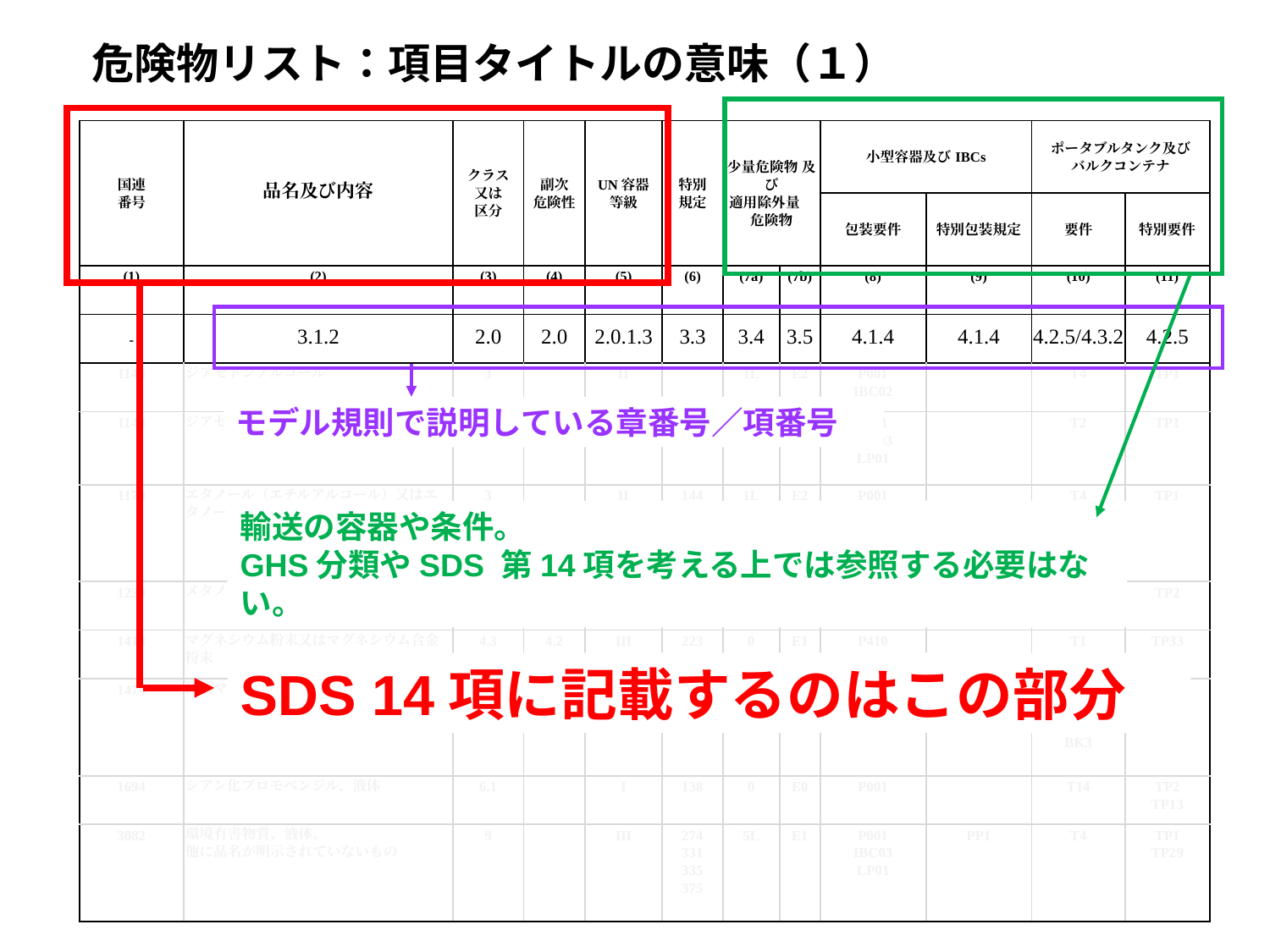

危険物リスト：項目タイトルの意味（１）

| 国連 番号 | 品名及び内容 | クラス 又は 区分 | 副次 危険性 | UN容器 等級 | 特別 規定 | 少量危険物 及び 適用除外量　危険物 |  | 小型容器及びIBCs |  | ポータブルタンク及び バルクコンテナ |  |
| --- | --- | --- | --- | --- | --- | --- | --- | --- | --- | --- | --- |
|  |  |  |  |  |  |  |  | 包装要件 | 特別包装規定 | 要件 | 特別要件 |
| (1) | (2) | (3) | (4) | (5) | (6) | (7a) | (7b) | (8) | (9) | (10) | (11) |
| - | 3.1.2 | 2.0 | 2.0 | 2.0.1.3 | 3.3 | 3.4 | 3.5 | 4.1.4 | 4.1.4 | 4.2.5/4.3.2 | 4.2.5 |
| 1148 | ジアセトンアルコール | 3 |  | II |  | 1L | E2 | P001 IBC02 |  | T4 | TP1 |
| 1148 | ジアセトンアルコール | 3 |  | III | 223 | 5L | E1 | P001 IBC03 LP01 |  | T2 | TP1 |
| 1170 | エタノール（エチルアルコール）又はエタノール溶液（エチルアルコール溶液） | 3 |  | II | 144 | 1L | E2 | P001 IBC02 |  | T4 | TP1 |
| 1230 | メタノール | 3 | 6.1 | II | 279 | 1L | E2 | P001 IBC02 |  | T7 | TP2 |
| 1418 | マグネシウム粉末又はマグネシウム合金粉末 | 4.3 | 4.2 | III | 223 | 0 | E1 | P410 IBC08 | B4 | T1 | TP33 |
| 1474 | 硝酸マグネシウム | 5.1 |  | III | 332 | 5kg | E1 | P002 IBC08 LP02 | B3 | T1 BK1 BK2 BK3 | TP33 |
| 1694 | シアン化ブロモベンジル、液体 | 6.1 |  | I | 138 | 0 | E0 | P001 |  | T14 | TP2 TP13 |
| 3082 | 環境有害物質、液体、 他に品名が明示されていないもの | 9 |  | III | 274 331 335 375 | 5L | E1 | P001 IBC03 LP01 | PP1 | T4 | TP1 TP29 |

モデル規則で説明している章番号／項番号
輸送の容器や条件。
GHS分類やSDS 第14項を考える上では参照する必要はない。
SDS 14項に記載するのはこの部分